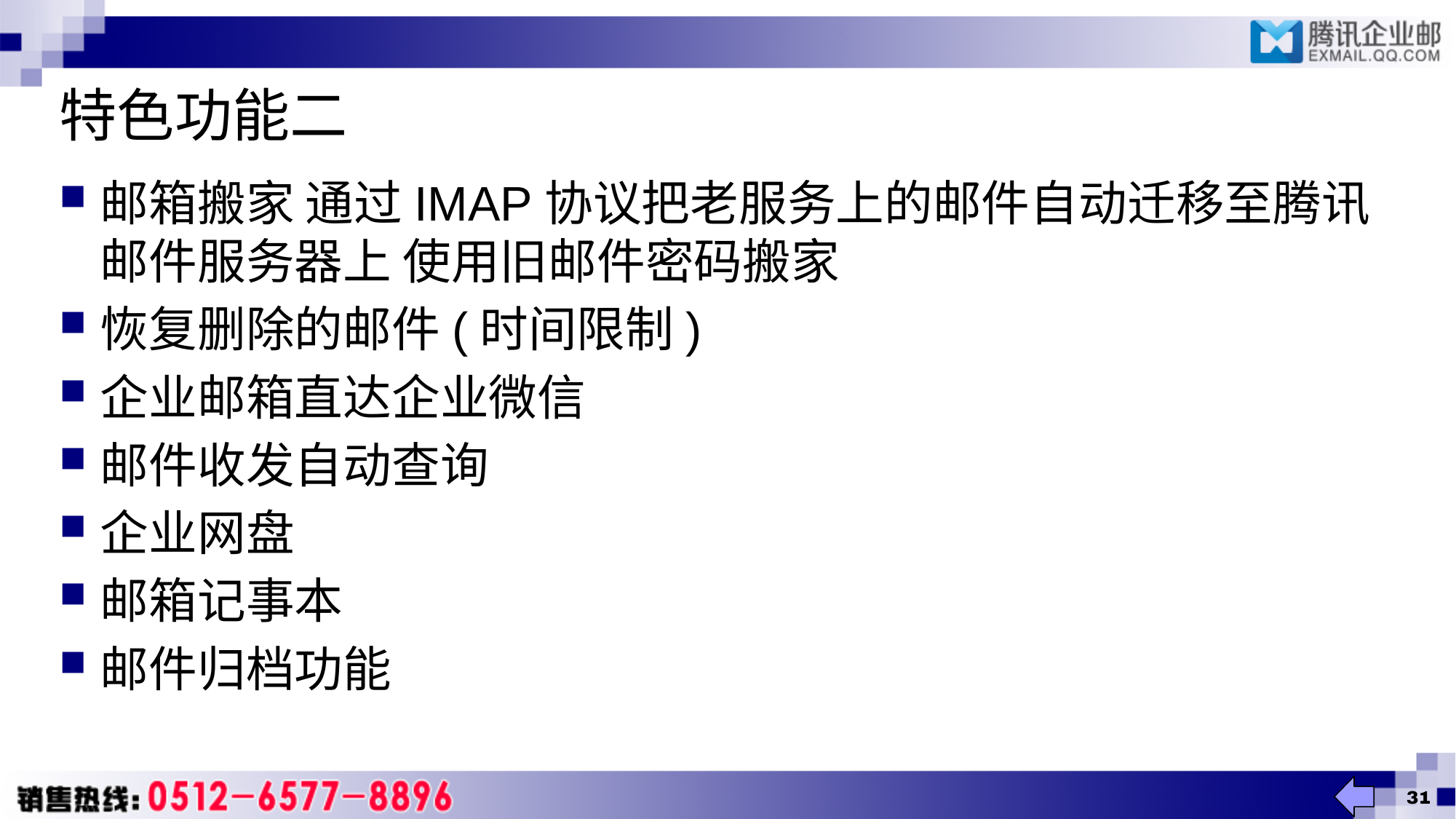

# 特色功能二
邮箱搬家 通过IMAP协议把老服务上的邮件自动迁移至腾讯邮件服务器上 使用旧邮件密码搬家
恢复删除的邮件(时间限制)
企业邮箱直达企业微信
邮件收发自动查询
企业网盘
邮箱记事本
邮件归档功能
31